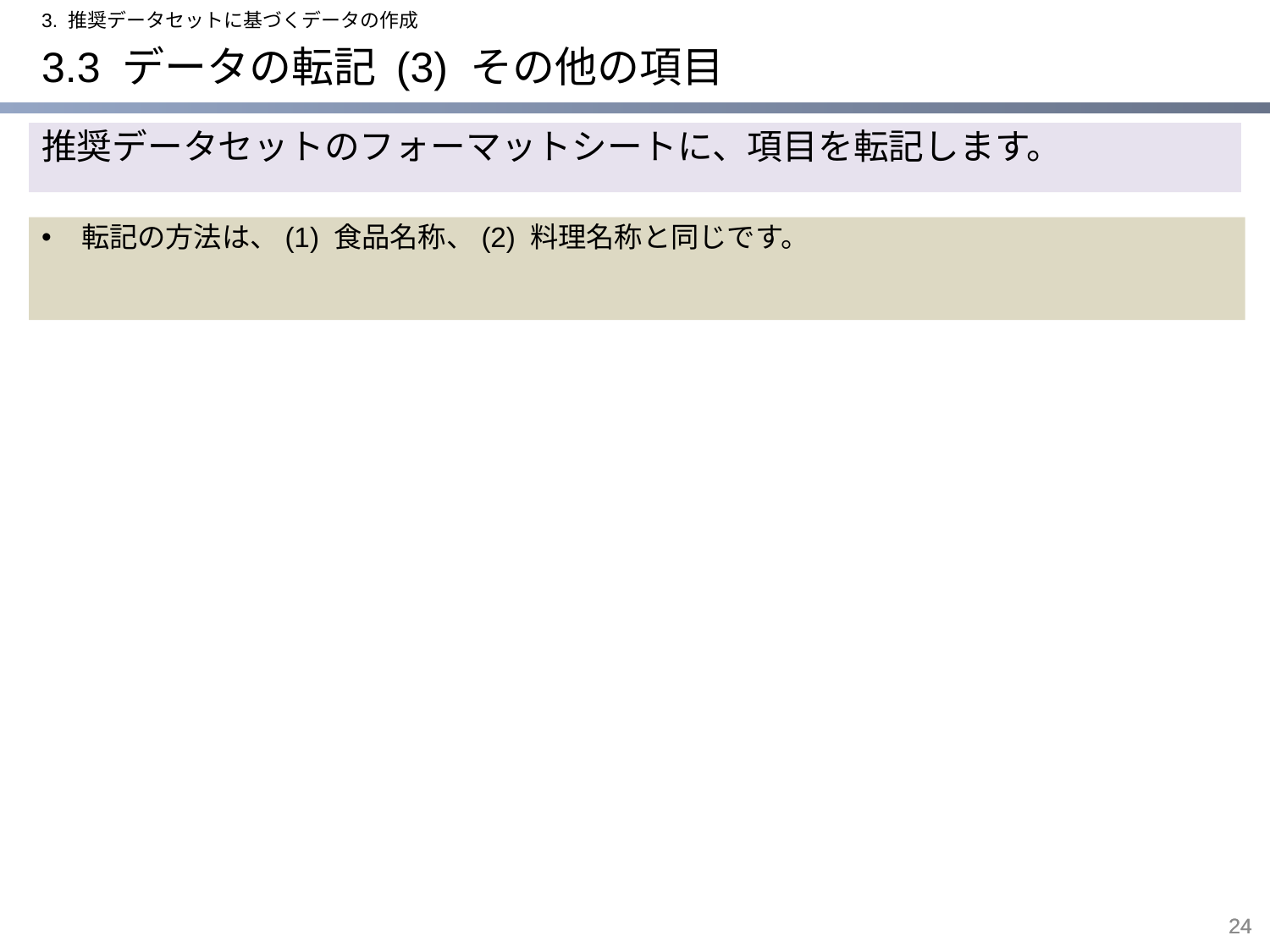

3. 推奨データセットに基づくデータの作成
# 3.3 データの転記 (3) その他の項目
推奨データセットのフォーマットシートに、項目を転記します。
転記の方法は、(1) 食品名称、(2) 料理名称と同じです。
24